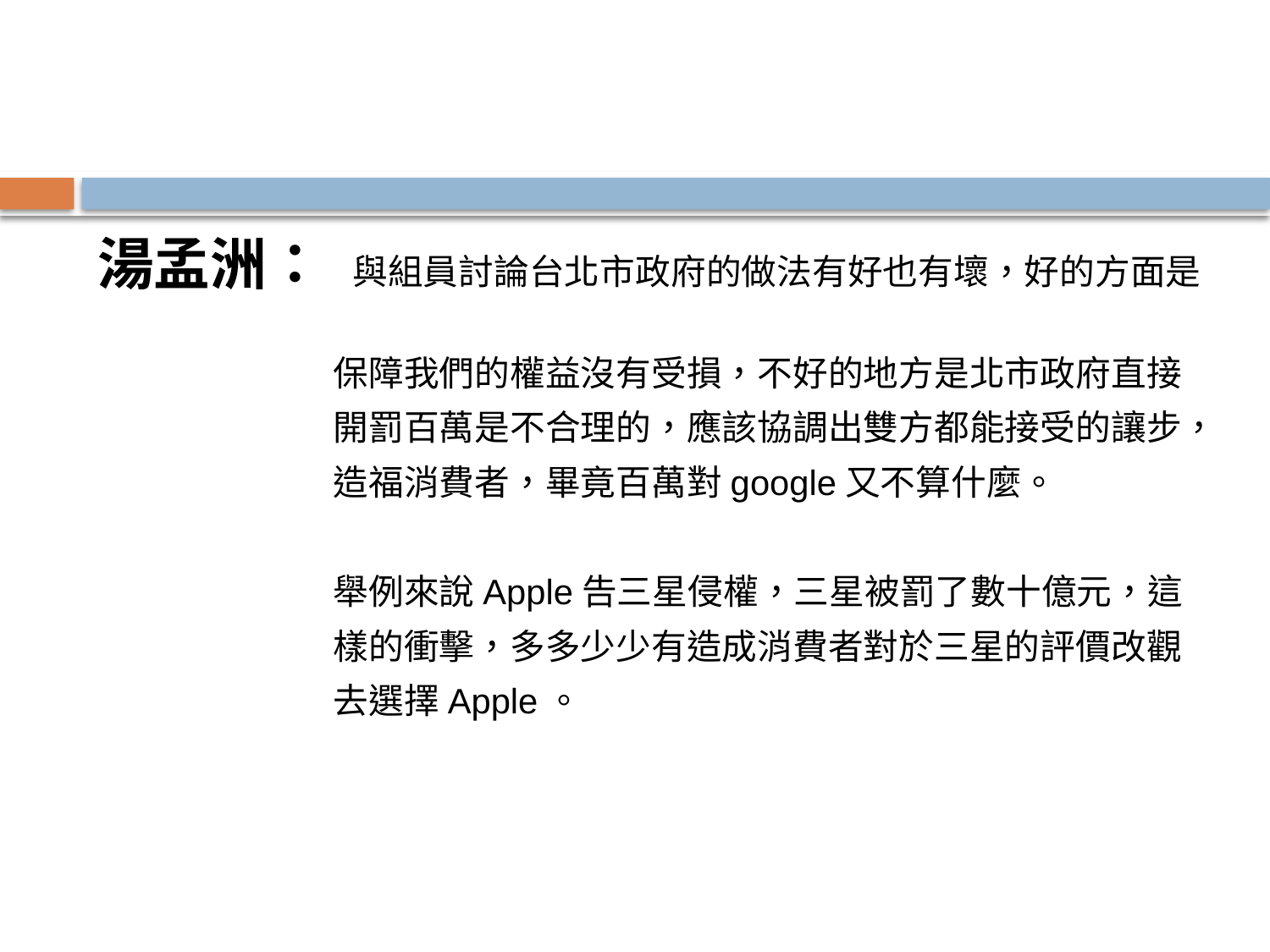

#
湯孟洲：   與組員討論台北市政府的做法有好也有壞，好的方面是
                             保障我們的權益沒有受損，不好的地方是北市政府直接
                             開罰百萬是不合理的，應該協調出雙方都能接受的讓步，
                             造福消費者，畢竟百萬對google又不算什麼。

                             舉例來說Apple告三星侵權，三星被罰了數十億元，這
                             樣的衝擊，多多少少有造成消費者對於三星的評價改觀
                             去選擇Apple。